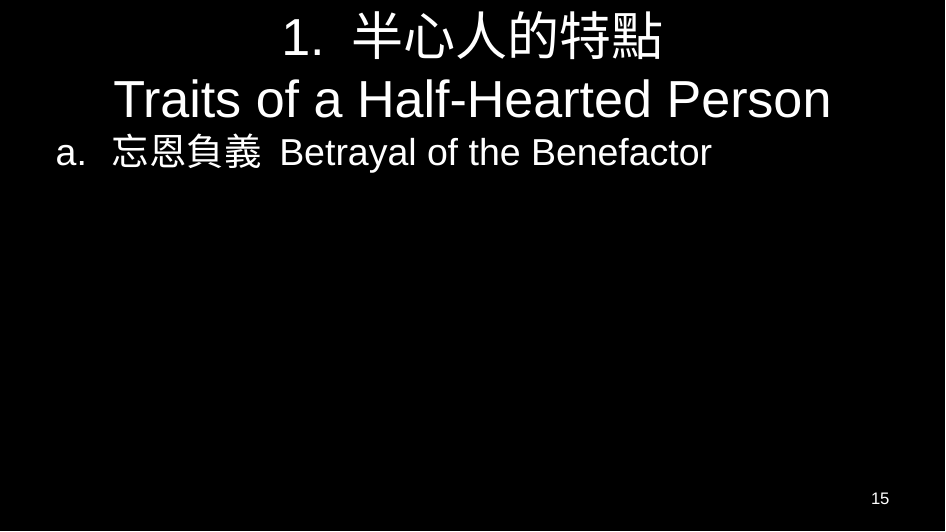

# 1. 半心人的特點 Traits of a Half-Hearted Person
忘恩負義 Betrayal of the Benefactor
15